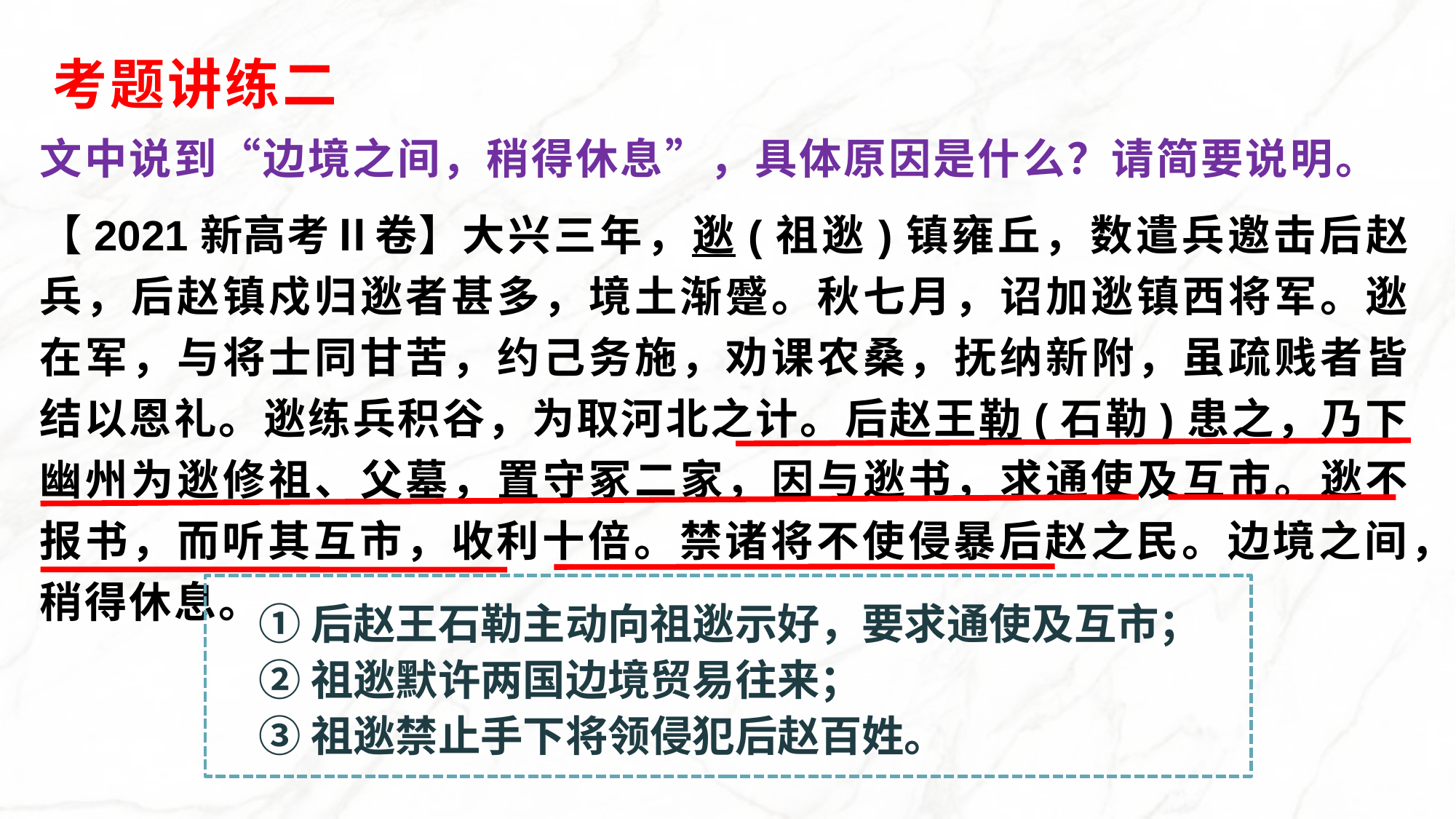

考题讲练二
文中说到“边境之间，稍得休息”，具体原因是什么？请简要说明。
【2021新高考Ⅱ卷】大兴三年，逖(祖逖)镇雍丘，数遣兵邀击后赵兵，后赵镇戍归逖者甚多，境土渐蹙。秋七月，诏加逖镇西将军。逖在军，与将士同甘苦，约己务施，劝课农桑，抚纳新附，虽疏贱者皆结以恩礼。逖练兵积谷，为取河北之计。后赵王勒(石勒)患之，乃下幽州为逖修祖、父墓，置守冢二家，因与逖书，求通使及互市。逖不报书，而听其互市，收利十倍。禁诸将不使侵暴后赵之民。边境之间，稍得休息。
①后赵王石勒主动向祖逖示好，要求通使及互市；
②祖逖默许两国边境贸易往来；
③祖逖禁止手下将领侵犯后赵百姓。